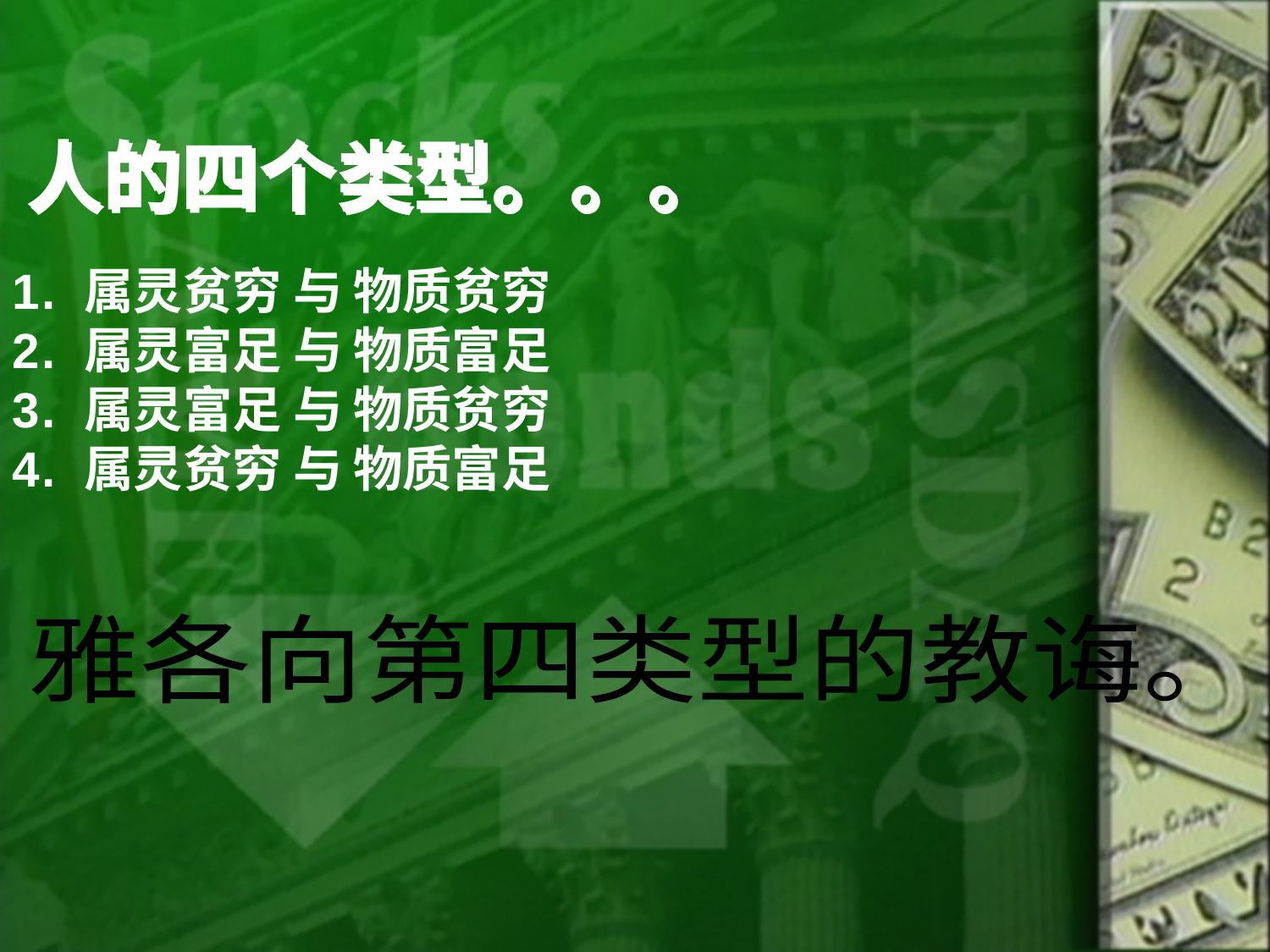

# 人的四个类型。。。
属灵贫穷 与 物质贫穷
属灵富足 与 物质富足
属灵富足 与 物质贫穷
属灵贫穷 与 物质富足
雅各向第四类型的教诲。